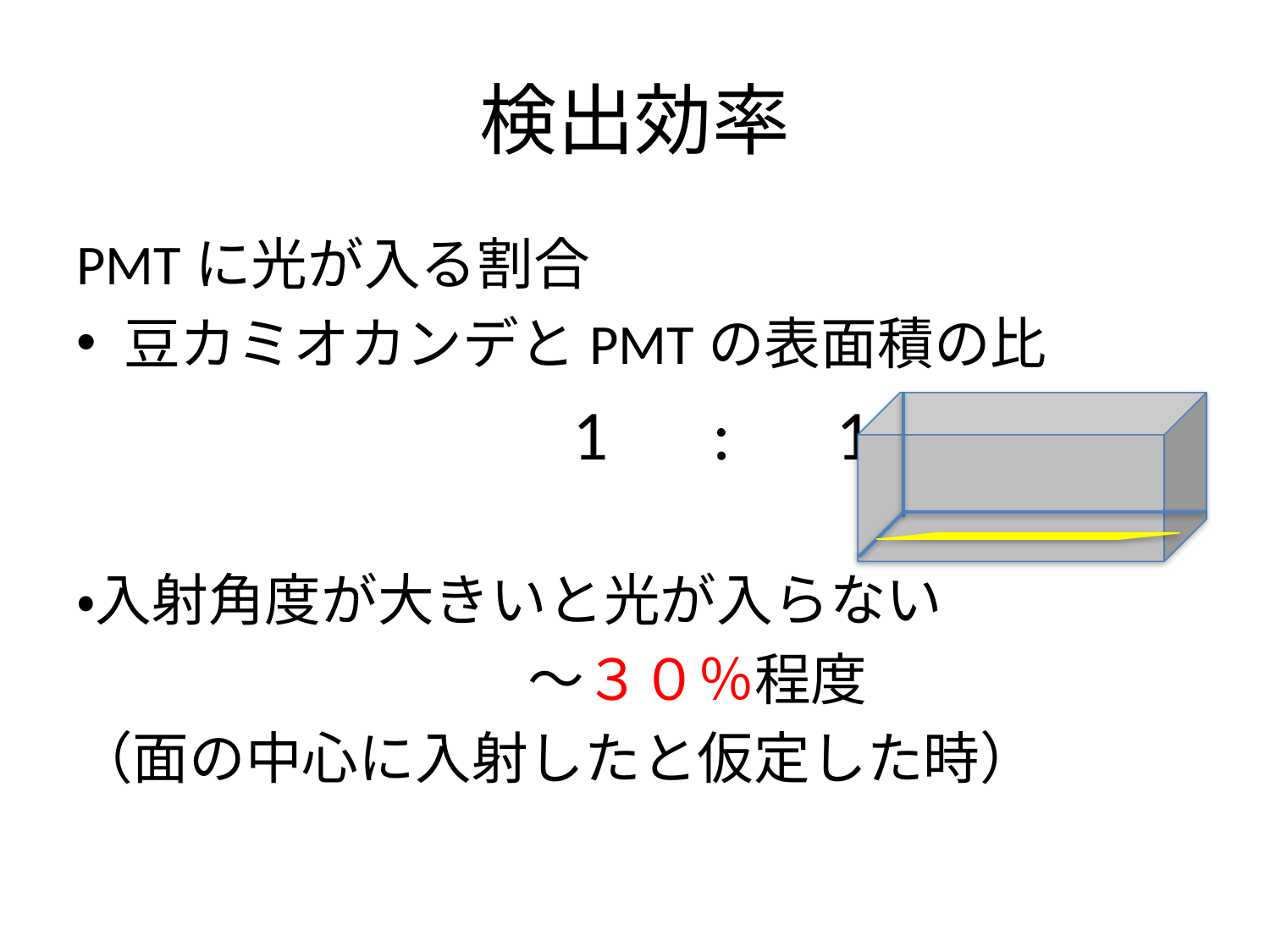

# 検出効率
PMTに光が入る割合
豆カミオカンデとPMTの表面積の比
　　　　　　　1　:　10-3

・入射角度が大きいと光が入らない
　　　　　　　　〜３０％程度
（面の中心に入射したと仮定した時）